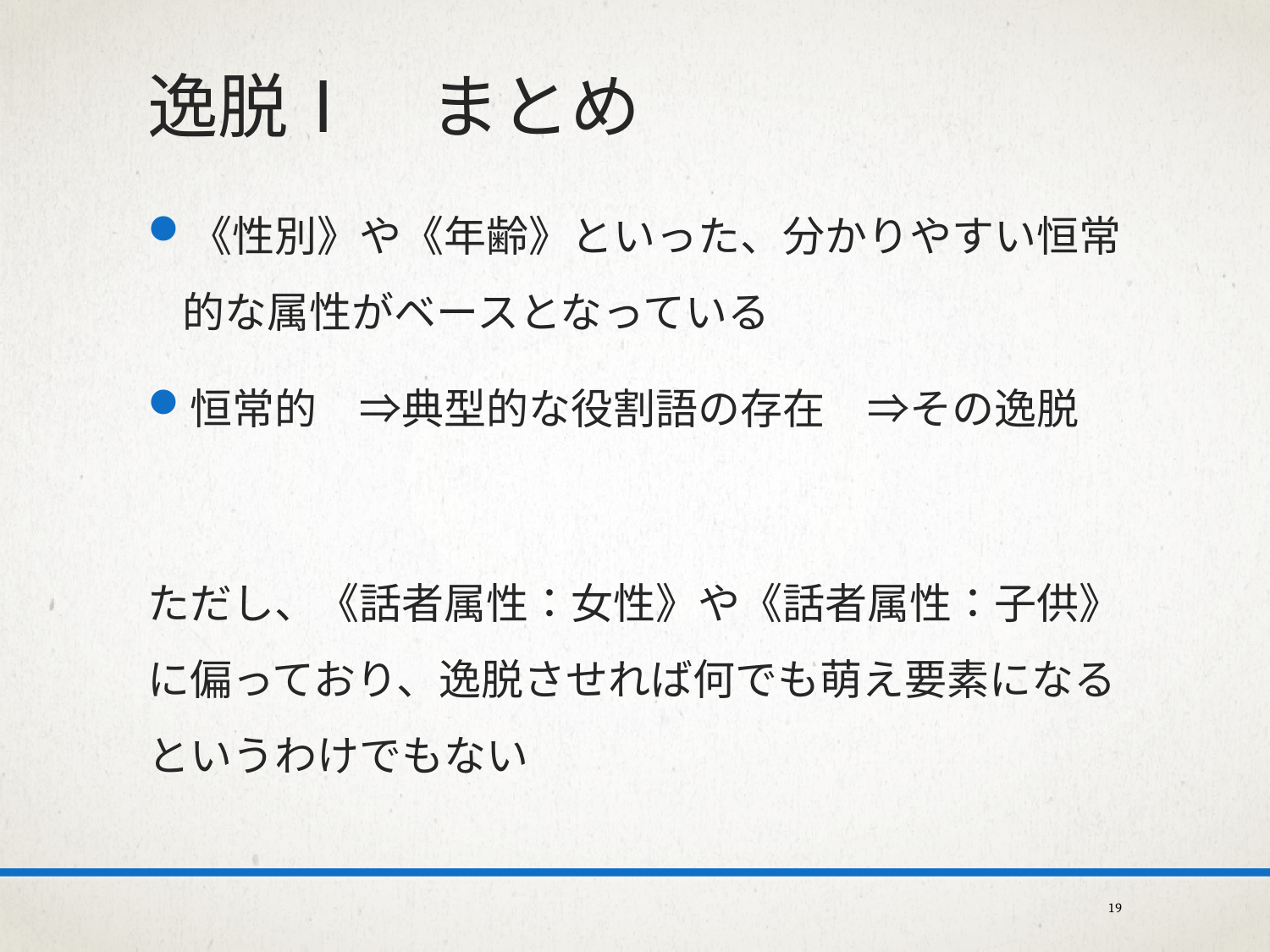

逸脱Ⅰ　まとめ
《性別》や《年齢》といった、分かりやすい恒常的な属性がベースとなっている
恒常的　⇒典型的な役割語の存在　⇒その逸脱

ただし、《話者属性：女性》や《話者属性：子供》に偏っており、逸脱させれば何でも萌え要素になるというわけでもない
19